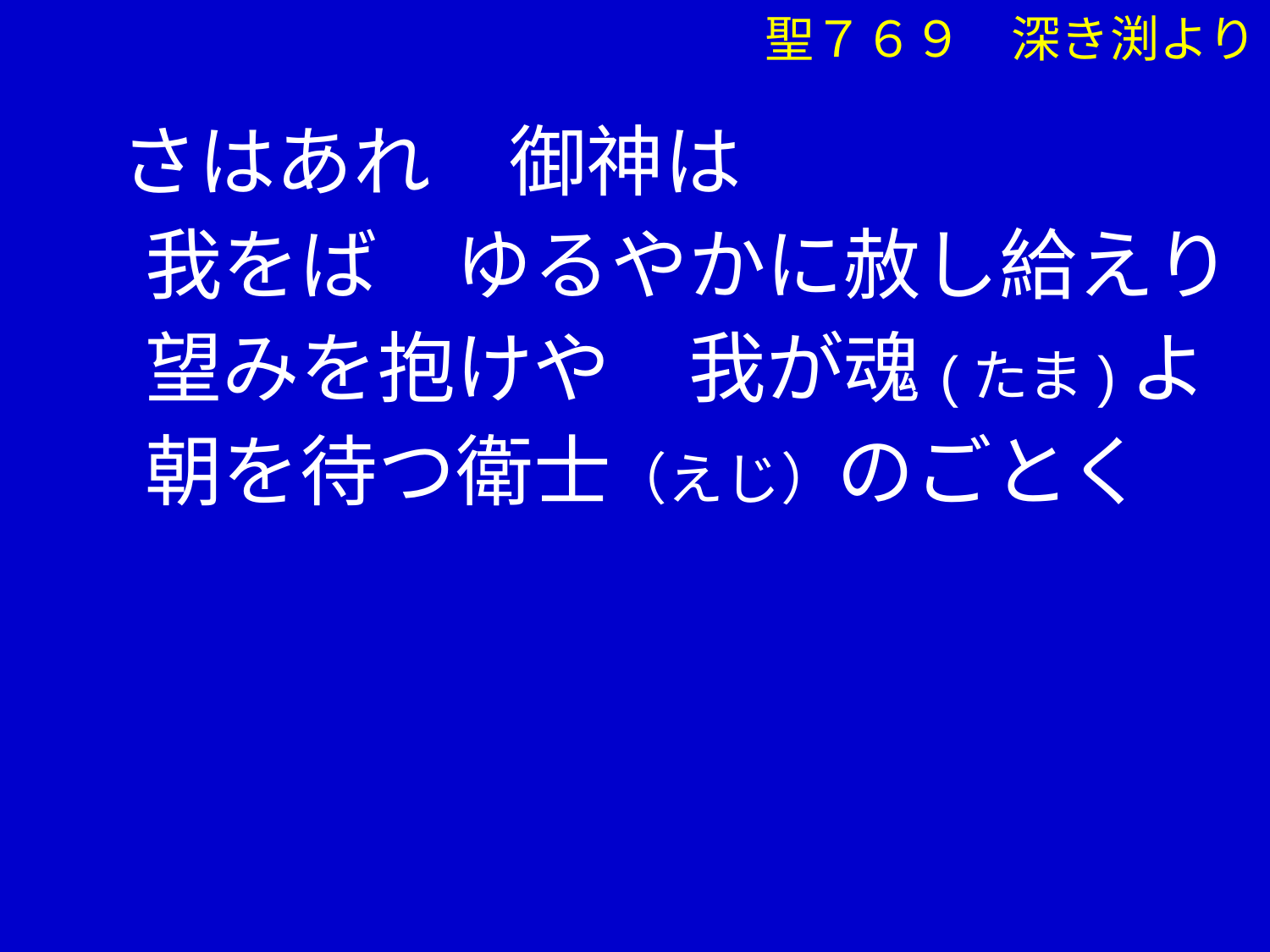

聖７６９　深き渕より
   さはあれ　御神は
　 我をば　ゆるやかに赦し給えり
　 望みを抱けや　我が魂(たま)よ
　 朝を待つ衛士（えじ）のごとく